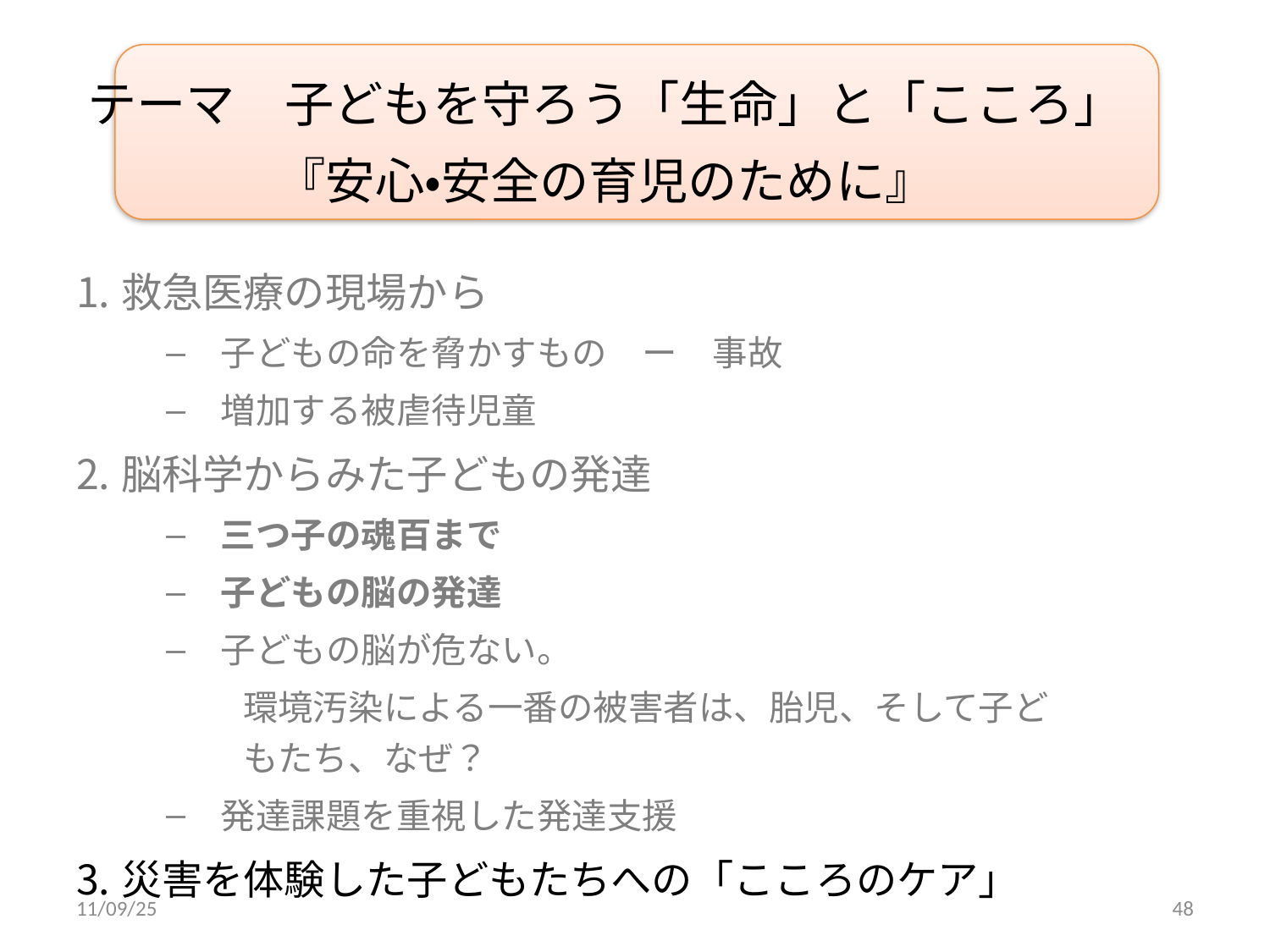

# テーマ　子どもを守ろう「生命」と「こころ」 『安心・安全の育児のために』

救急医療の現場から
子どもの命を脅かすもの　ー　事故
増加する被虐待児童
脳科学からみた子どもの発達
三つ子の魂百まで
子どもの脳の発達
子どもの脳が危ない。
	環境汚染による一番の被害者は、胎児、そして子どもたち、なぜ？
発達課題を重視した発達支援
災害を体験した子どもたちへの「こころのケア」
11/09/25
48